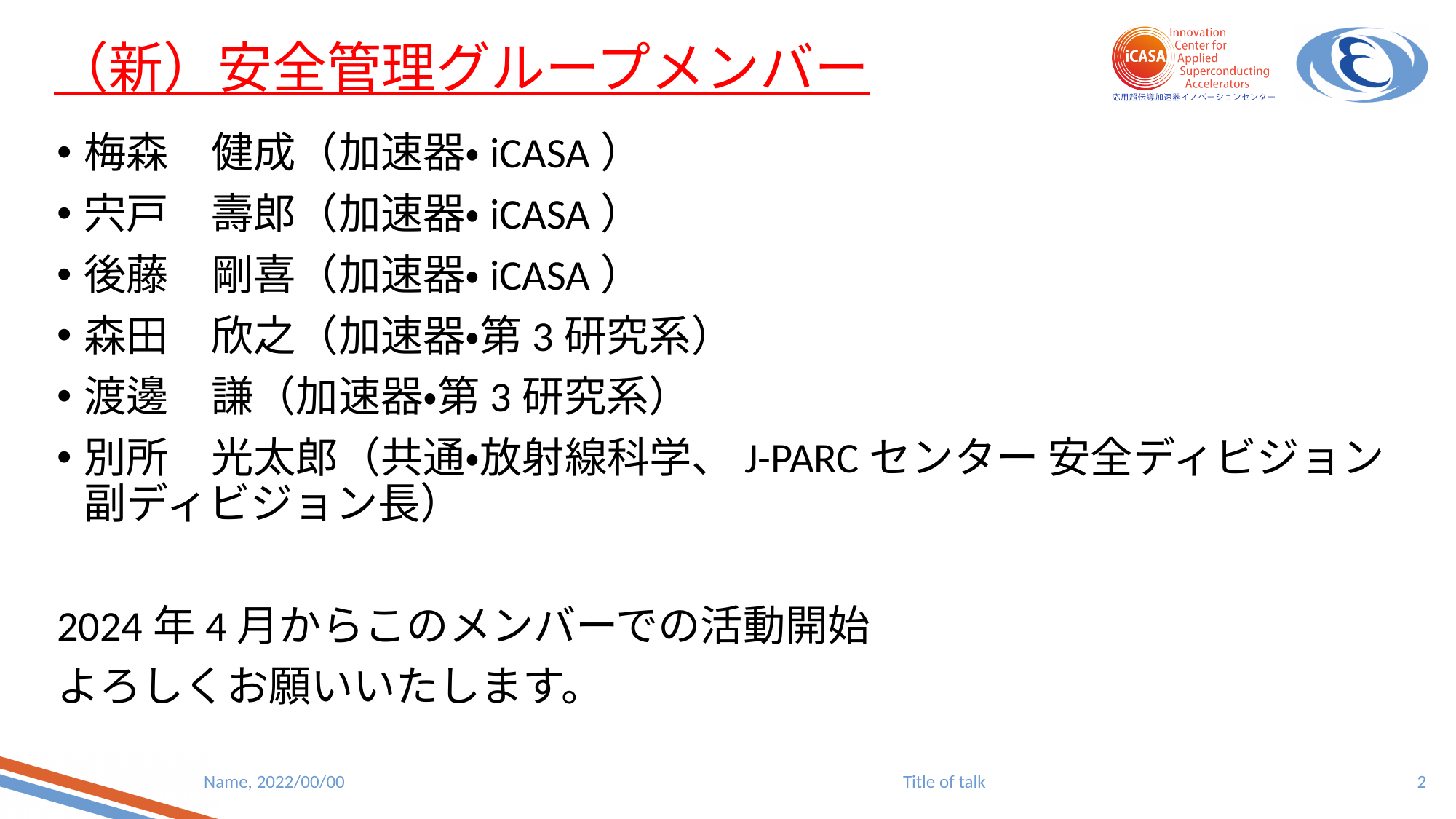

# （新）安全管理グループメンバー
梅森　健成（加速器・iCASA）
宍戸　壽郎（加速器・iCASA）
後藤　剛喜（加速器・iCASA）
森田　欣之（加速器・第3研究系）
渡邊　謙（加速器・第3研究系）
別所　光太郎（共通・放射線科学、J-PARCセンター 安全ディビジョン 副ディビジョン長）

2024年4月からこのメンバーでの活動開始
よろしくお願いいたします。
2
Name, 2022/00/00
Title of talk